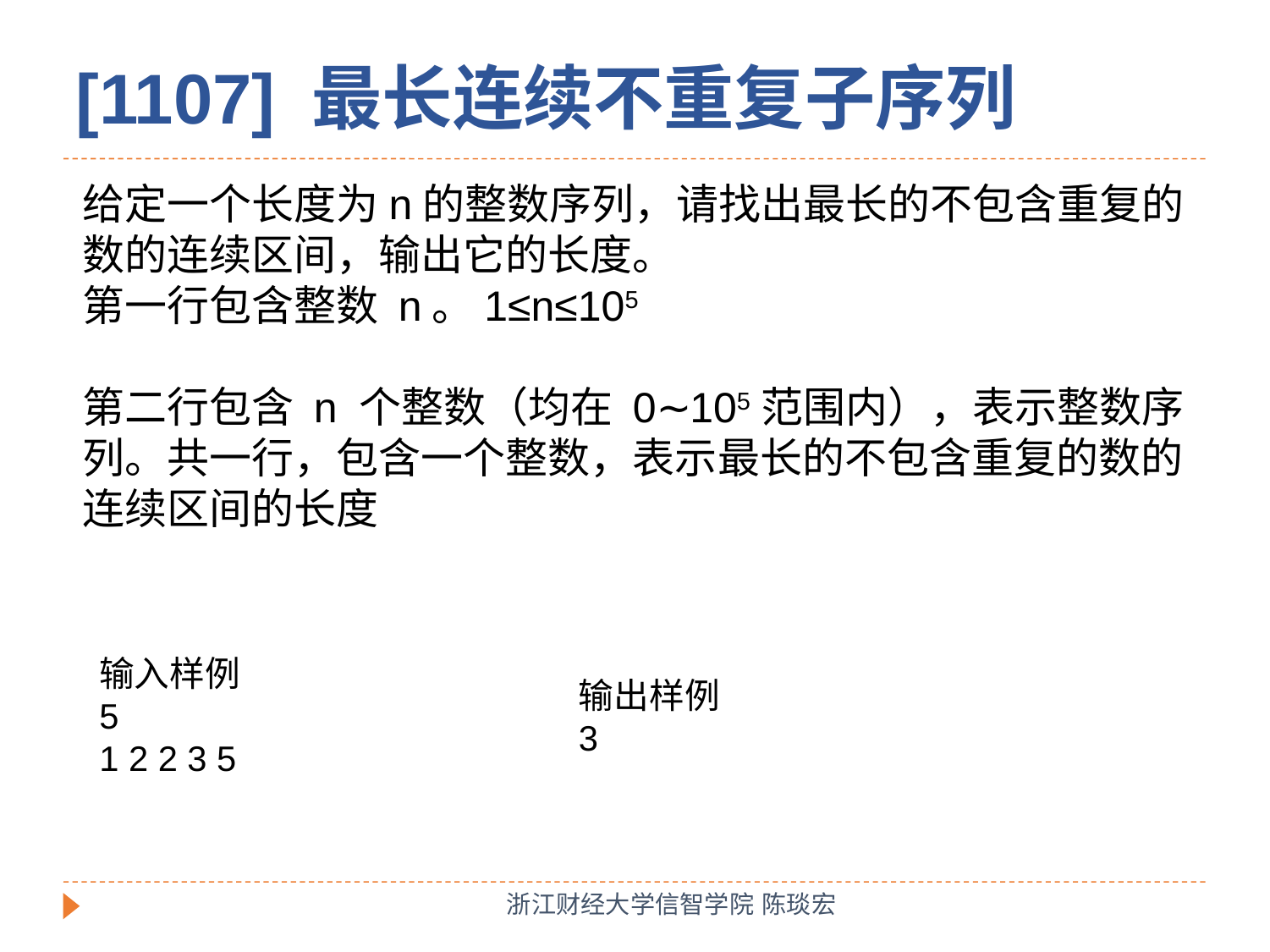

[1107] 最长连续不重复子序列

给定一个长度为n的整数序列，请找出最长的不包含重复的数的连续区间，输出它的长度。
第一行包含整数 n。1≤n≤105

第二行包含 n 个整数（均在 0∼105范围内），表示整数序列。共一行，包含一个整数，表示最长的不包含重复的数的连续区间的长度
输入样例
5
1 2 2 3 5
输出样例
3
浙江财经大学信智学院 陈琰宏
7